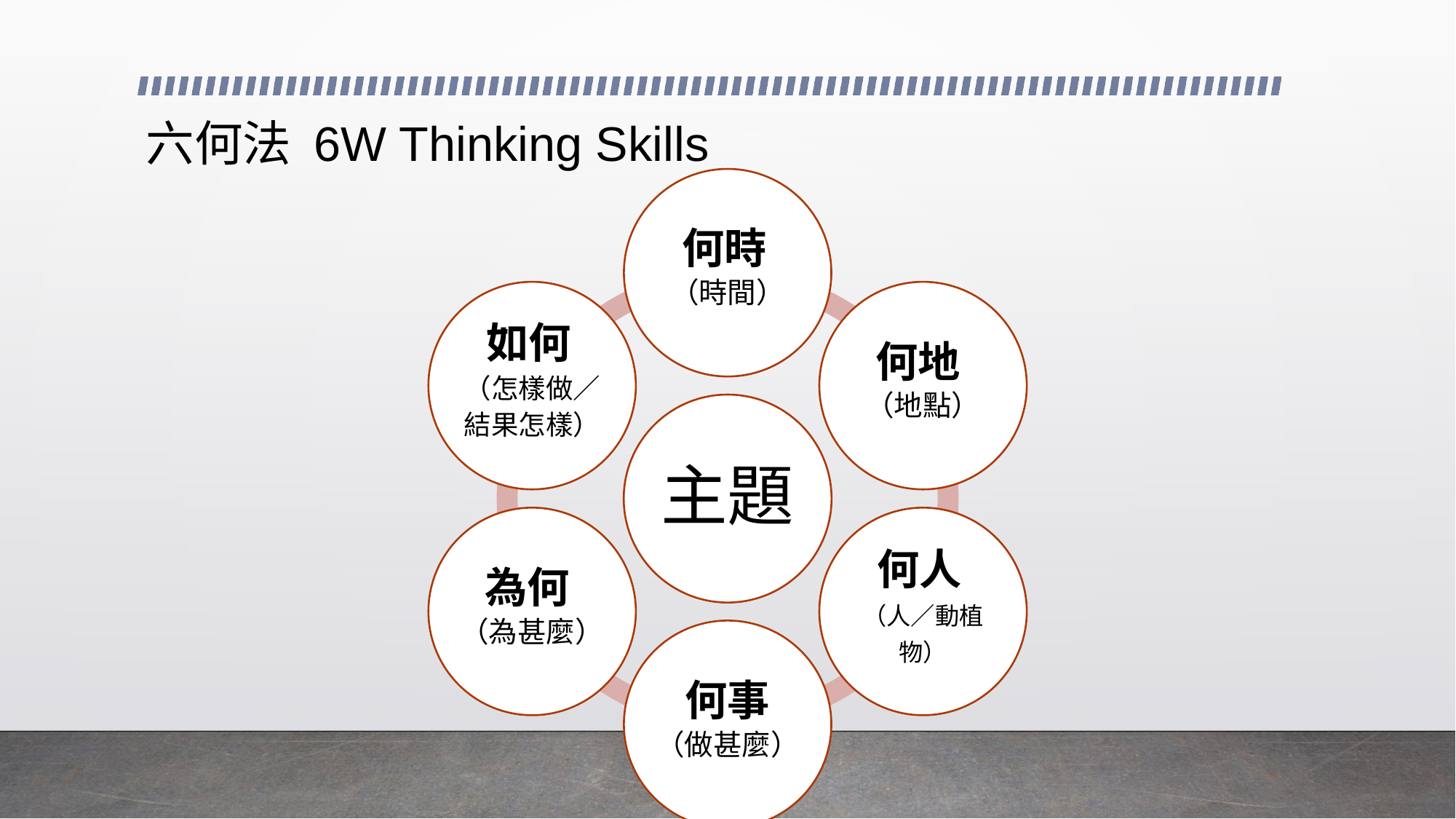

# 六何法 6W Thinking Skills
主題
何時
（時間）
何地
（地點）
何人
（人／動植物）
何事
（做甚麼）
為何
（為甚麼）
如何
（怎樣做／ 結果怎樣）